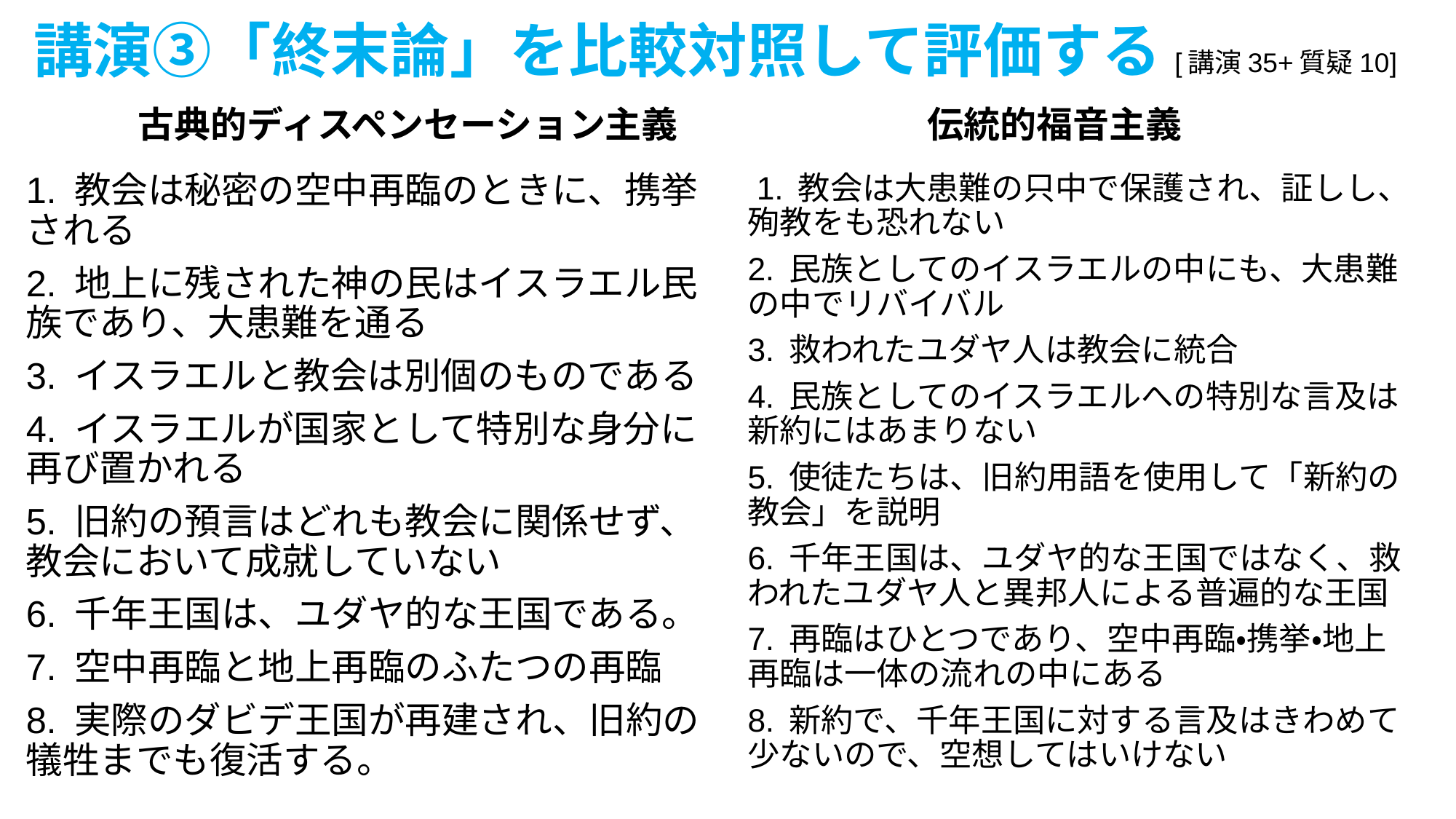

# 講演③「終末論」を比較対照して評価する[講演35+質疑10]
古典的ディスペンセーション主義
伝統的福音主義
1. 教会は秘密の空中再臨のときに、携挙される
2. 地上に残された神の民はイスラエル民族であり、大患難を通る
3. イスラエルと教会は別個のものである
4. イスラエルが国家として特別な身分に再び置かれる
5. 旧約の預言はどれも教会に関係せず、教会において成就していない
6. 千年王国は、ユダヤ的な王国である。
7. 空中再臨と地上再臨のふたつの再臨
8. 実際のダビデ王国が再建され、旧約の犠牲までも復活する。
 1. 教会は大患難の只中で保護され、証しし、殉教をも恐れない
2. 民族としてのイスラエルの中にも、大患難の中でリバイバル
3. 救われたユダヤ人は教会に統合
4. 民族としてのイスラエルへの特別な言及は新約にはあまりない
5. 使徒たちは、旧約用語を使用して「新約の教会」を説明
6. 千年王国は、ユダヤ的な王国ではなく、救われたユダヤ人と異邦人による普遍的な王国
7. 再臨はひとつであり、空中再臨・携挙・地上再臨は一体の流れの中にある
8. 新約で、千年王国に対する言及はきわめて少ないので、空想してはいけない